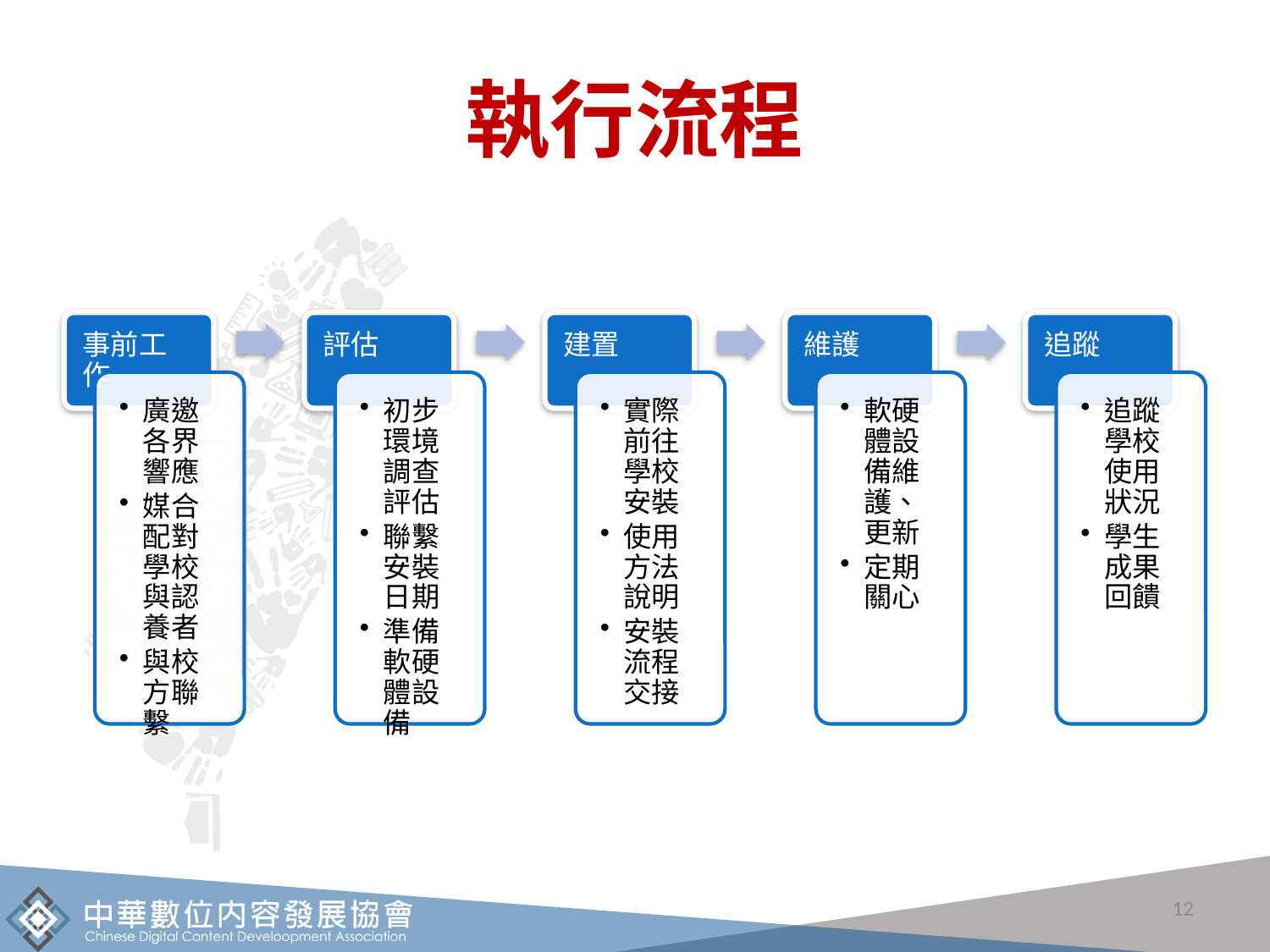

# 執行流程
事前工作
廣邀各界響應
媒合配對學校與認養者
與校方聯繫

評估
初步環境調查評估
聯繫安裝日期
準備軟硬體設備

建置
實際前往學校安裝
使用方法說明
安裝流程交接

維護
軟硬體設備維護、更新
定期關心

追蹤
追蹤學校使用狀況
學生成果回饋
12